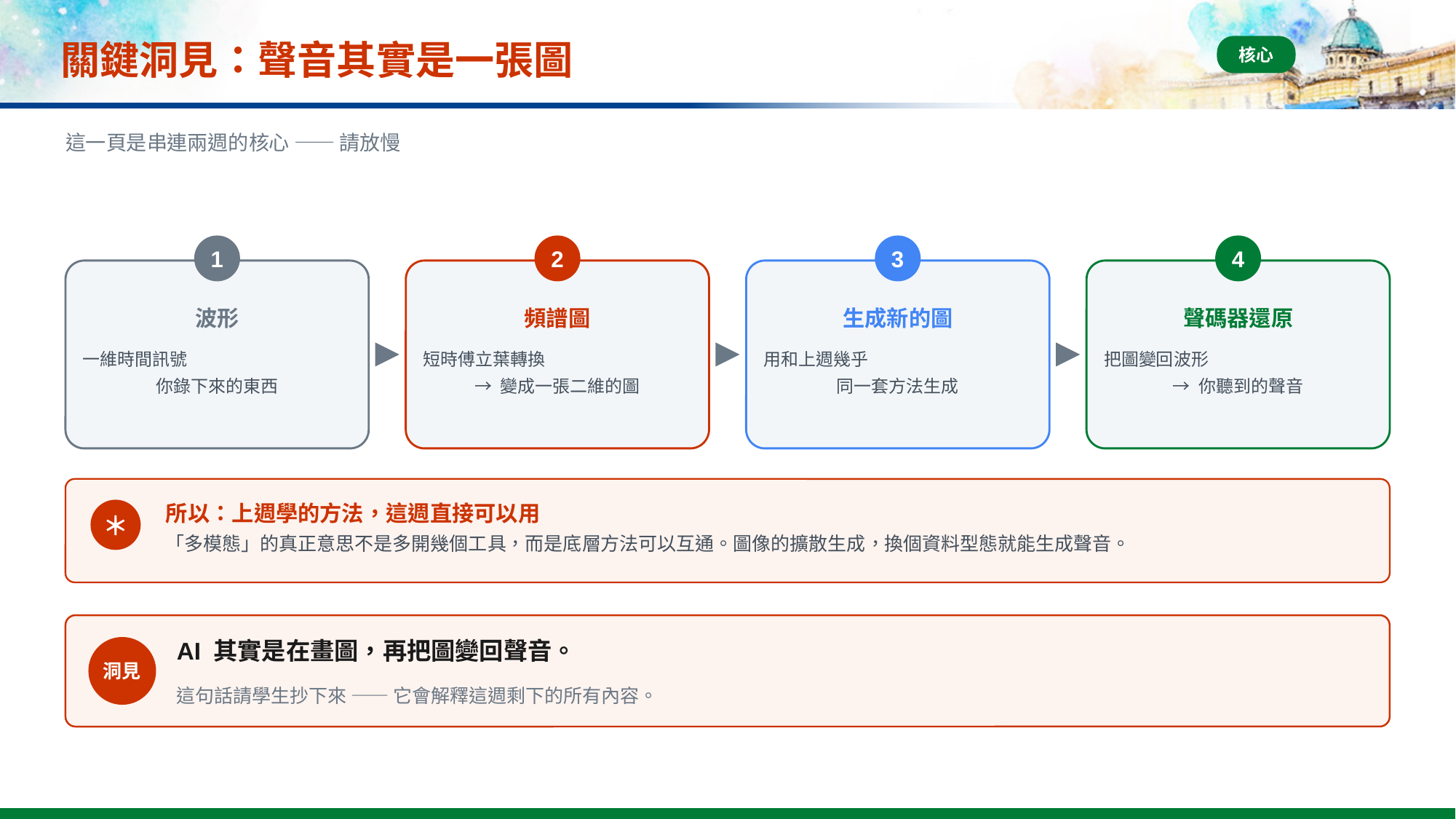

# 關鍵洞見：聲音其實是一張圖
核心
這一頁是串連兩週的核心 —— 請放慢
1
2
3
4

波形
頻譜圖
生成新的圖
聲碼器還原

一維時間訊號
你錄下來的東西
短時傅立葉轉換
→ 變成一張二維的圖
用和上週幾乎
同一套方法生成
把圖變回波形
→ 你聽到的聲音

所以：上週學的方法，這週直接可以用
＊
「多模態」的真正意思不是多開幾個工具，而是底層方法可以互通。圖像的擴散生成，換個資料型態就能生成聲音。

AI 其實是在畫圖，再把圖變回聲音。
洞見
這句話請學生抄下來 —— 它會解釋這週剩下的所有內容。